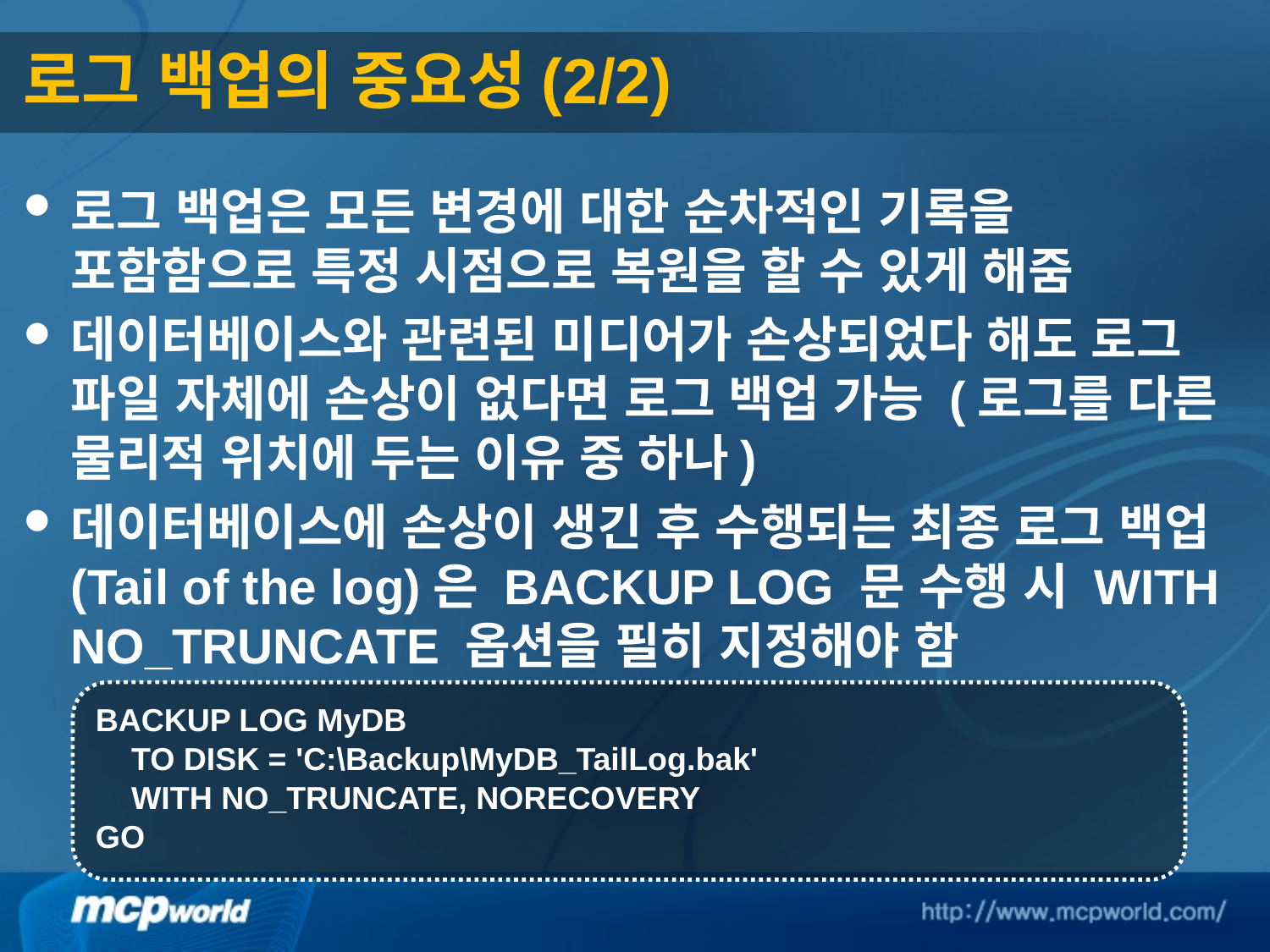

# 로그 백업의 중요성(2/2)
로그 백업은 모든 변경에 대한 순차적인 기록을 포함함으로 특정 시점으로 복원을 할 수 있게 해줌
데이터베이스와 관련된 미디어가 손상되었다 해도 로그 파일 자체에 손상이 없다면 로그 백업 가능 (로그를 다른 물리적 위치에 두는 이유 중 하나)
데이터베이스에 손상이 생긴 후 수행되는 최종 로그 백업(Tail of the log)은 BACKUP LOG 문 수행 시 WITH NO_TRUNCATE 옵션을 필히 지정해야 함
BACKUP LOG MyDB
    TO DISK = 'C:\Backup\MyDB_TailLog.bak'
    WITH NO_TRUNCATE, NORECOVERY
GO